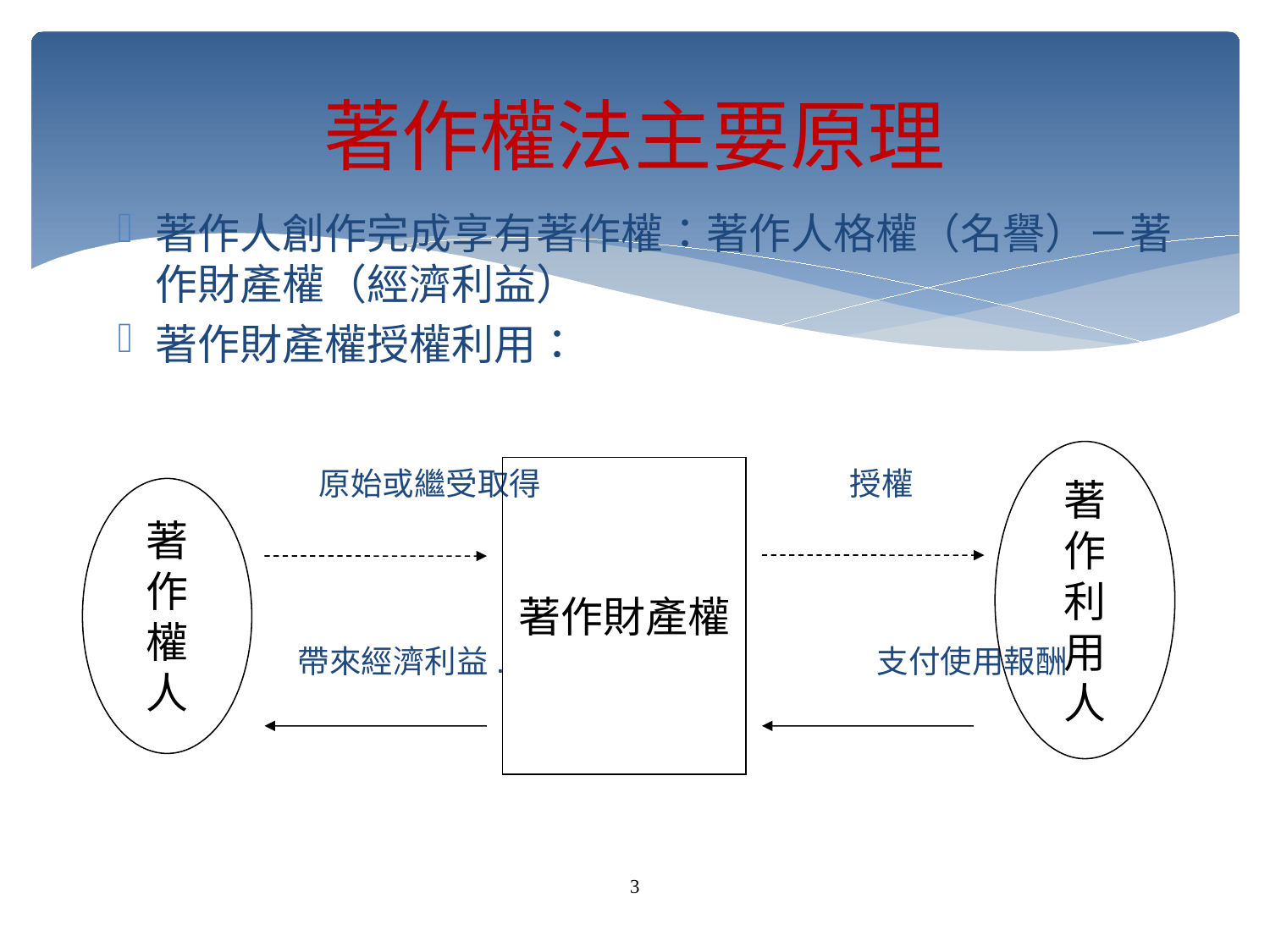

# 著作權法主要原理
著作人創作完成享有著作權：著作人格權（名譽）－著作財產權（經濟利益）
著作財產權授權利用：

		    原始或繼受取得                                           授權

                        帶來經濟利益.                                         支付使用報酬

著
作
利
用
人

著作財產權

著
作
權
人

3